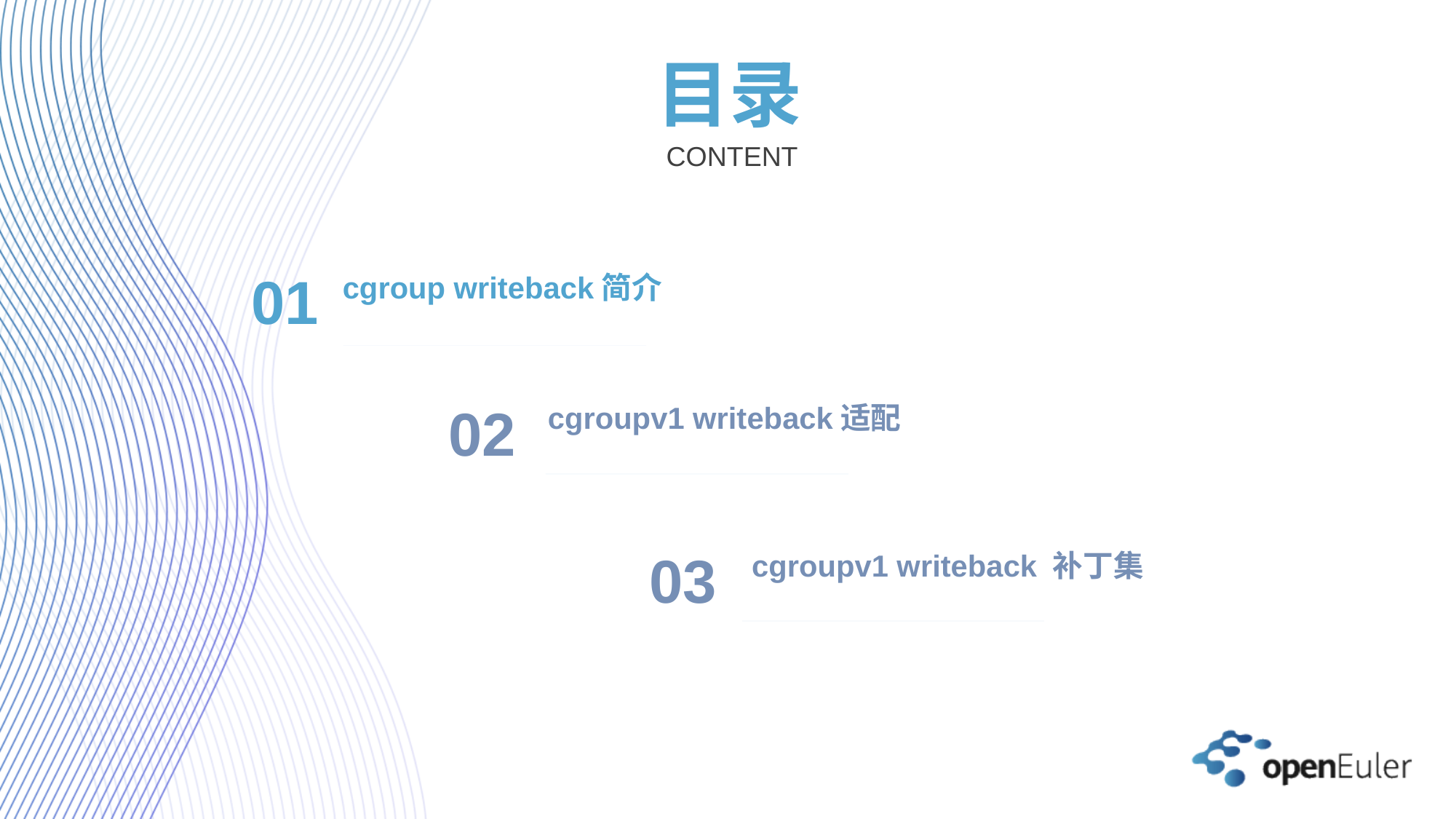

目录
CONTENT
01
cgroup writeback简介
02
cgroupv1 writeback适配
03
cgroupv1 writeback 补丁集